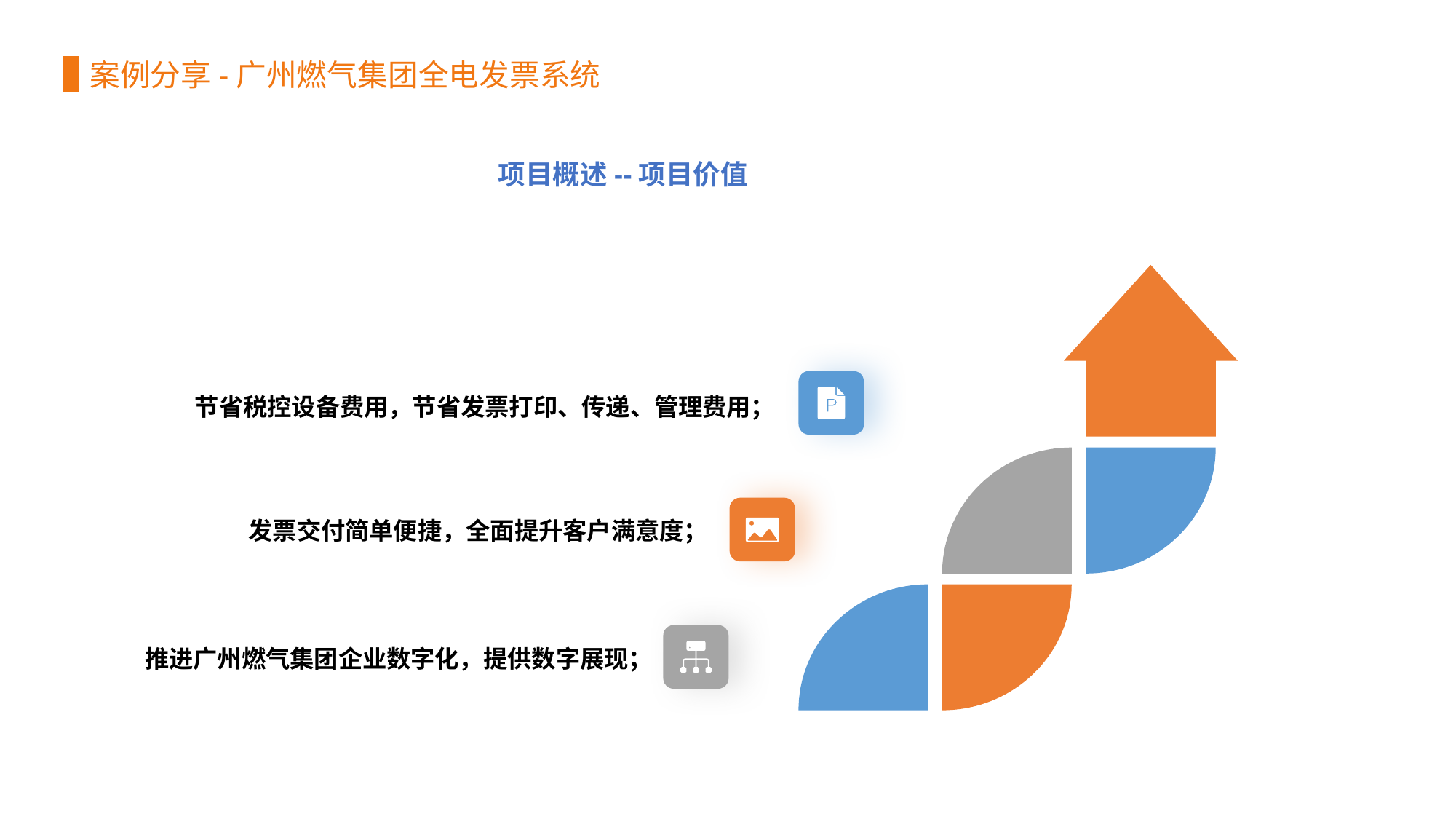

案例分享-广州燃气集团全电发票系统
项目概述--项目价值

      节省税控设备费用，节省发票打印、传递、管理费用；

      发票交付简单便捷，全面提升客户满意度；
      推进广州燃气集团企业数字化，提供数字展现；